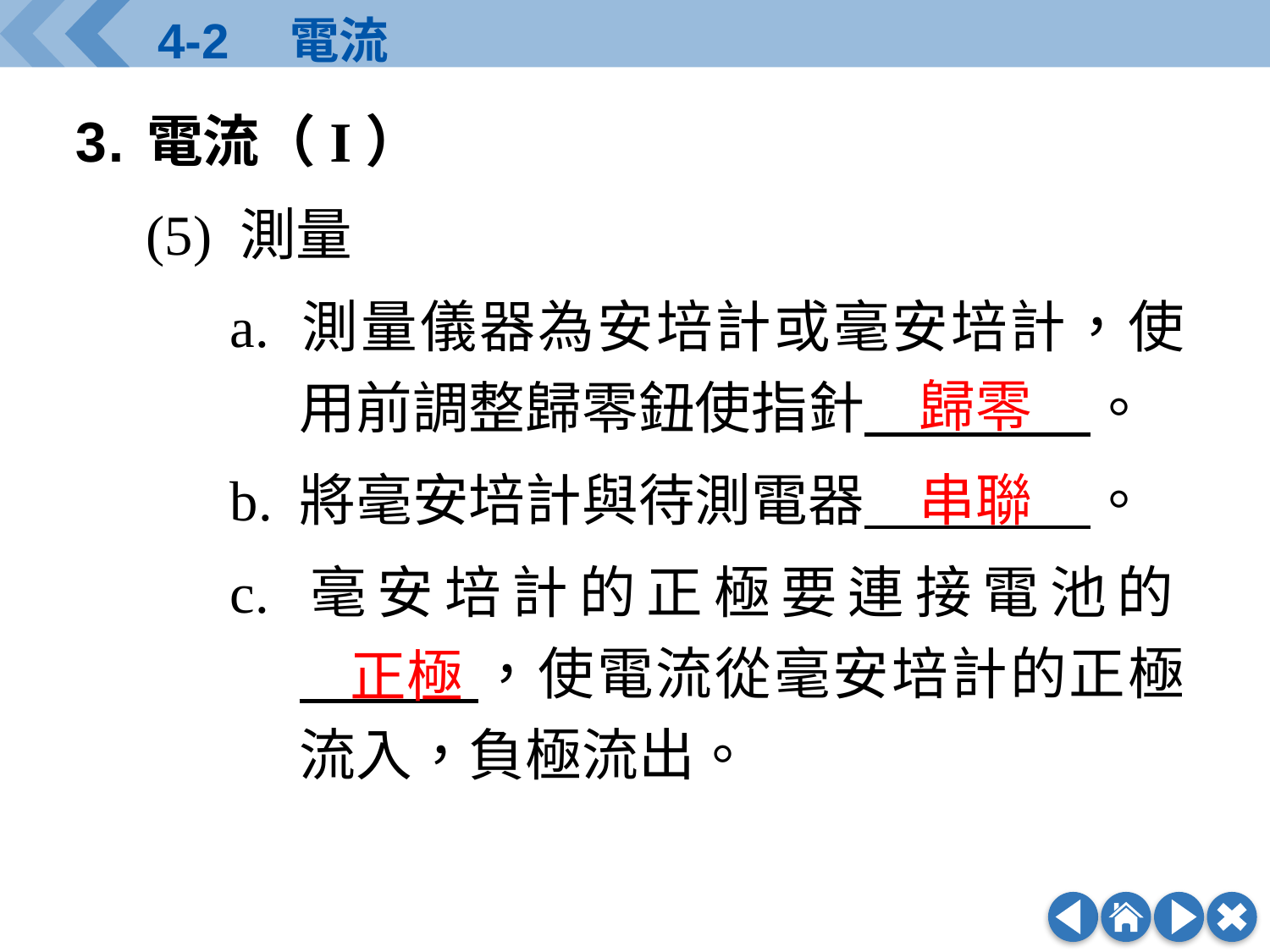

電流（I）
(5) 測量
a.	測量儀器為安培計或毫安培計，使用前調整歸零鈕使指針　　　　。
b.	將毫安培計與待測電器　　　　。
c.	毫安培計的正極要連接電池的
　　    ，使電流從毫安培計的正極流入，負極流出。
歸零
串聯
正極